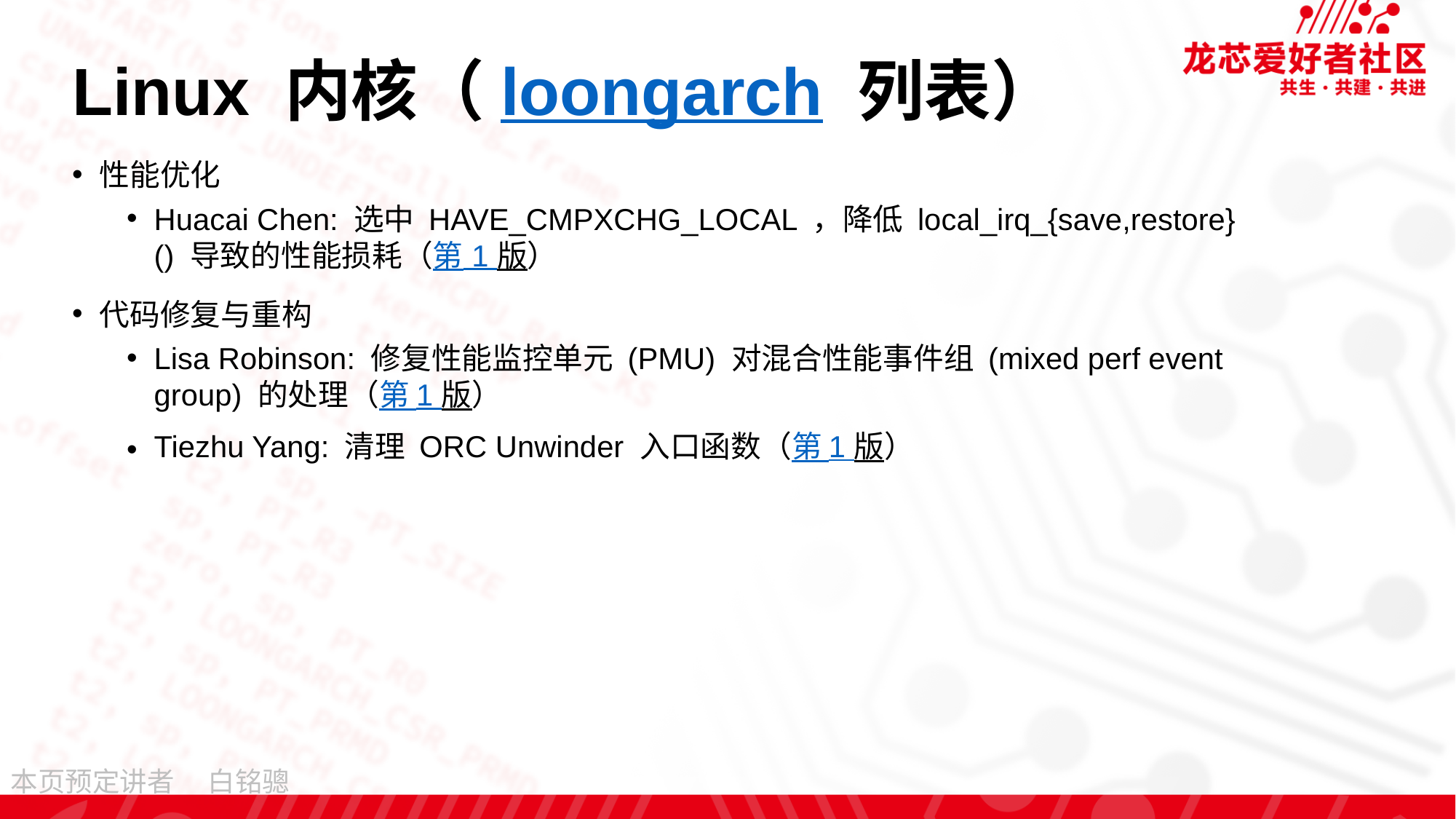

# Linux 内核（loongarch 列表）
性能优化
Huacai Chen: 选中 HAVE_CMPXCHG_LOCAL ，降低 local_irq_{save,restore}() 导致的性能损耗（第 1 版）
代码修复与重构
Lisa Robinson: 修复性能监控单元 (PMU) 对混合性能事件组 (mixed perf event group) 的处理（第 1 版）
Tiezhu Yang: 清理 ORC Unwinder 入口函数（第 1 版）

白铭骢